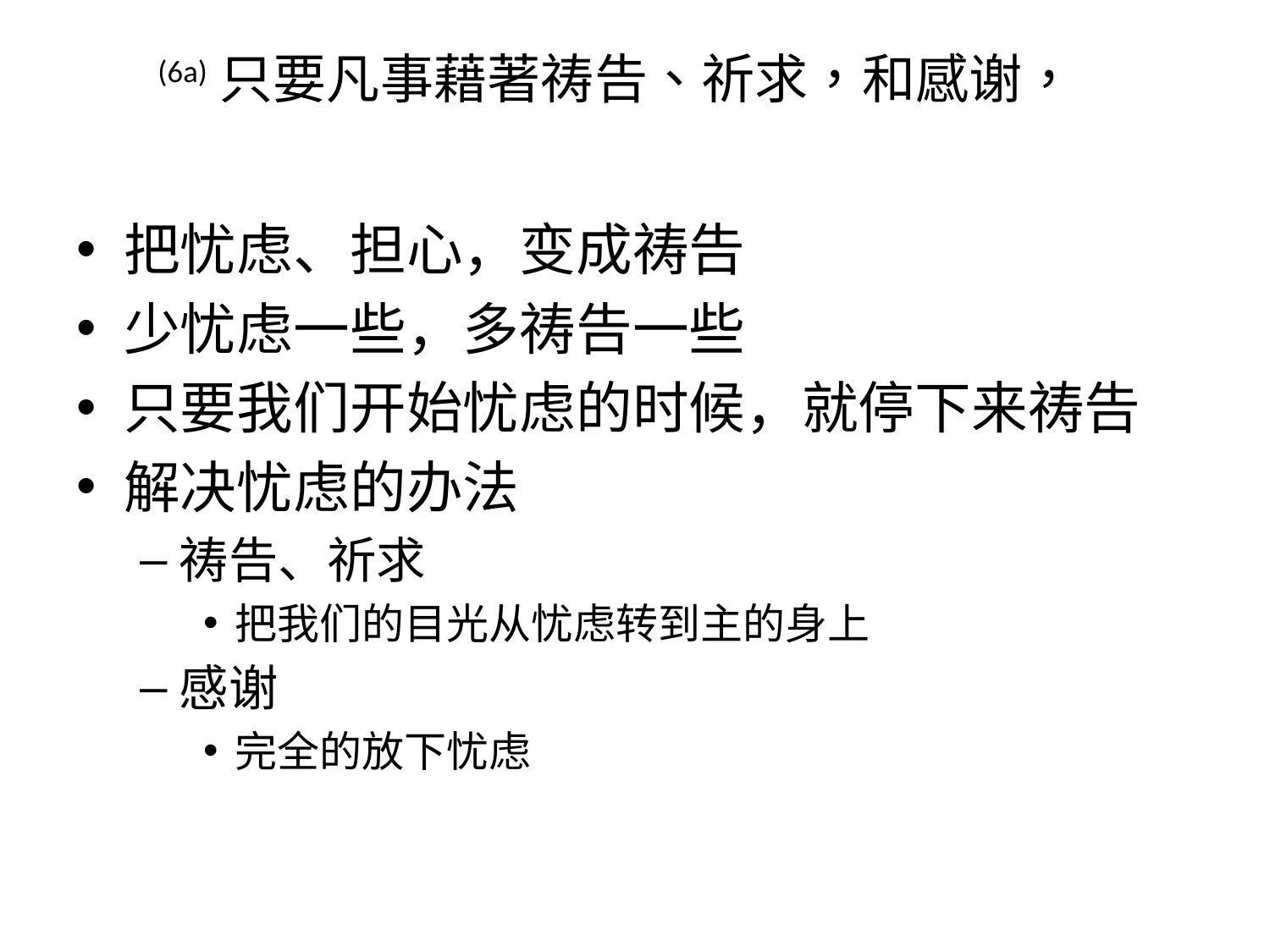

# (6a) 只要凡事藉著祷告、祈求，和感谢，

把忧虑、担心，变成祷告
少忧虑一些，多祷告一些
只要我们开始忧虑的时候，就停下来祷告
解决忧虑的办法
祷告、祈求
把我们的目光从忧虑转到主的身上
感谢
完全的放下忧虑